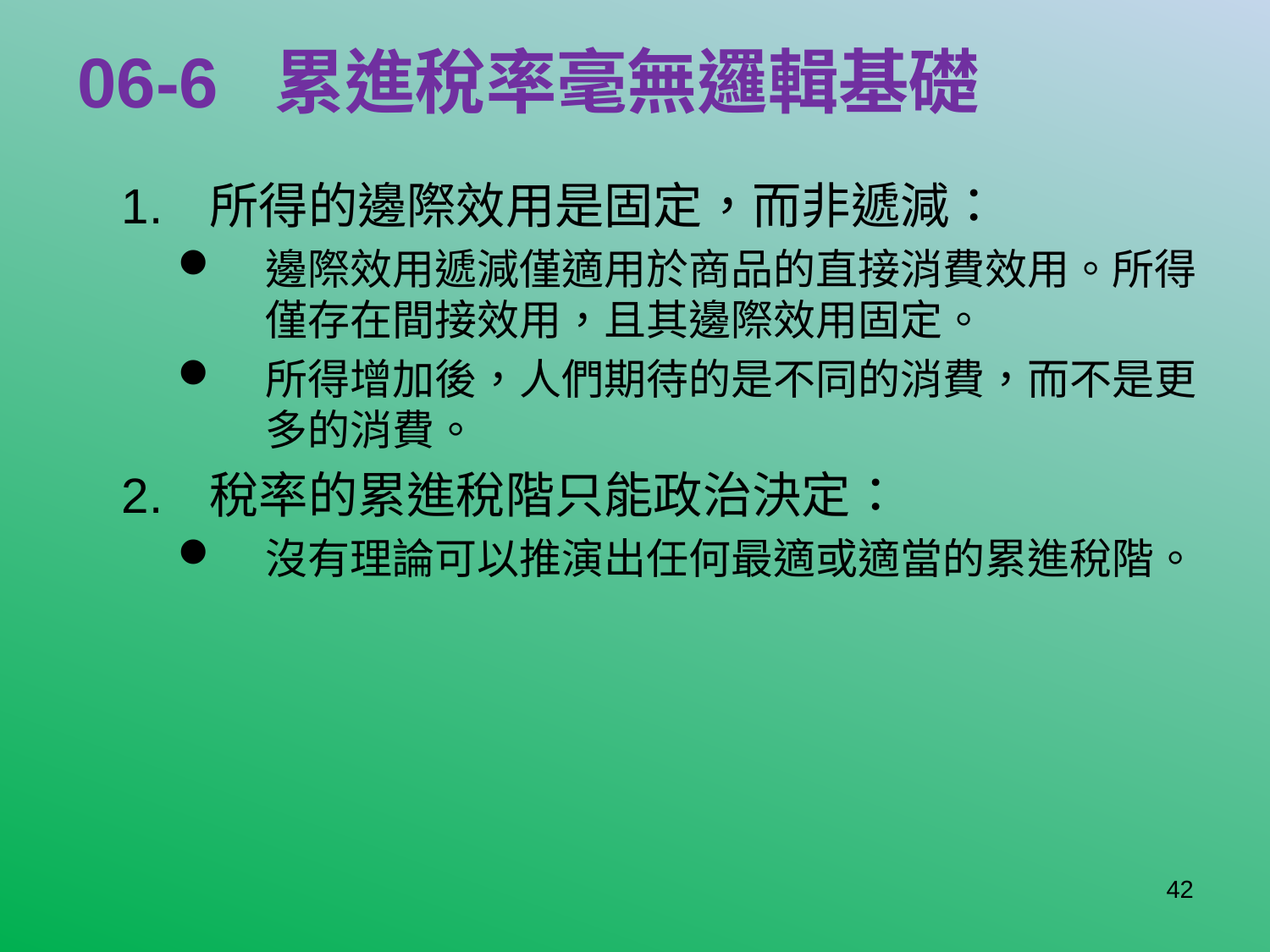

# 06-6  累進稅率毫無邏輯基礎
所得的邊際效用是固定，而非遞減：
邊際效用遞減僅適用於商品的直接消費效用。所得僅存在間接效用，且其邊際效用固定。
所得增加後，人們期待的是不同的消費，而不是更多的消費。
稅率的累進稅階只能政治決定：
沒有理論可以推演出任何最適或適當的累進稅階。

42